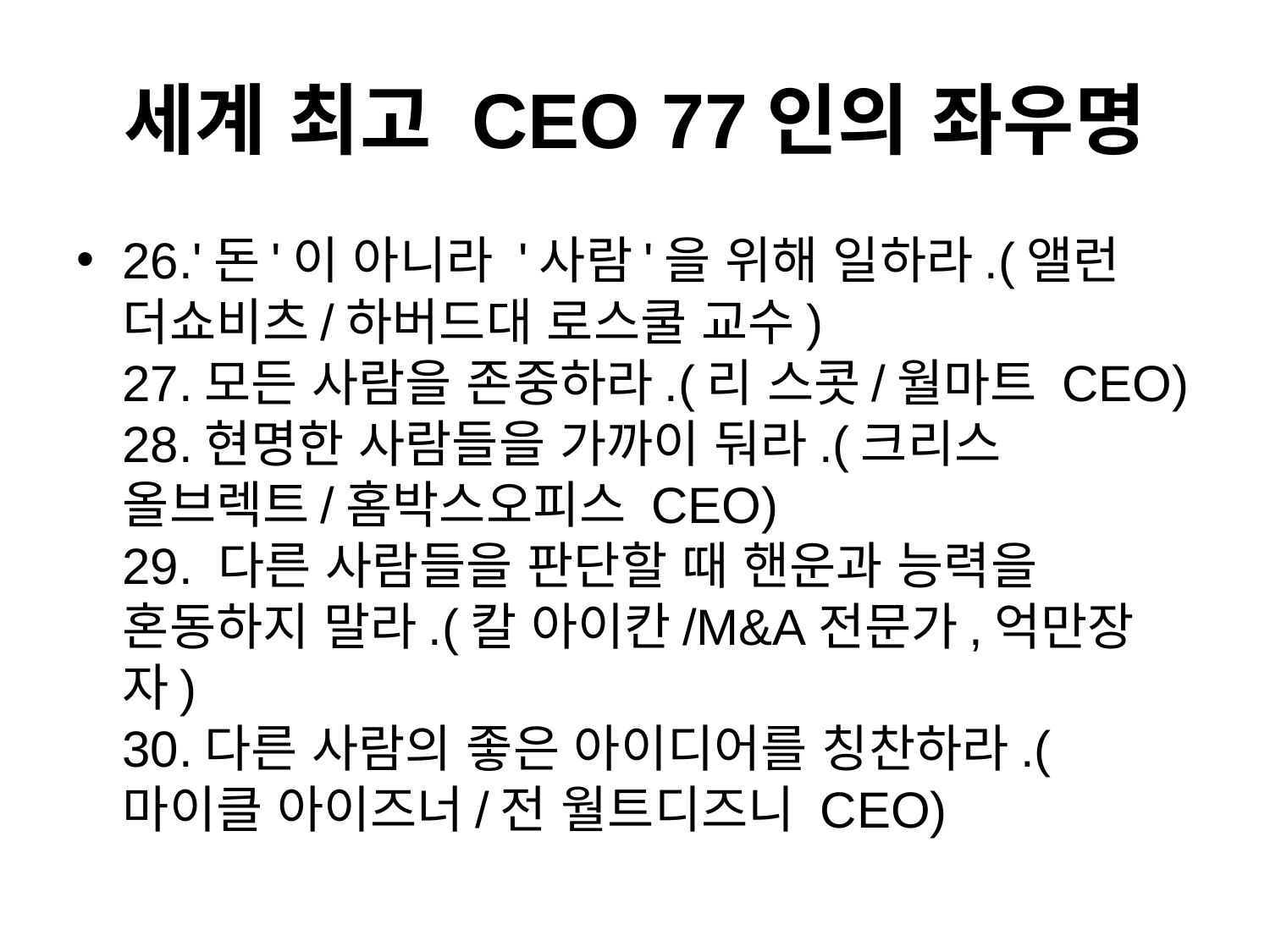

# 세계 최고 CEO 77인의 좌우명
26.'돈'이 아니라 '사람'을 위해 일하라.(앨런 더쇼비츠/하버드대 로스쿨 교수)
27.모든 사람을 존중하라.(리 스콧/월마트 CEO)
28.현명한 사람들을 가까이 둬라.(크리스 올브렉트/홈박스오피스 CEO)
29. 다른 사람들을 판단할 때 핸운과 능력을 혼동하지 말라.(칼 아이칸/M&A전문가,억만장자)
30.다른 사람의 좋은 아이디어를 칭찬하라.(마이클 아이즈너/전 월트디즈니 CEO)